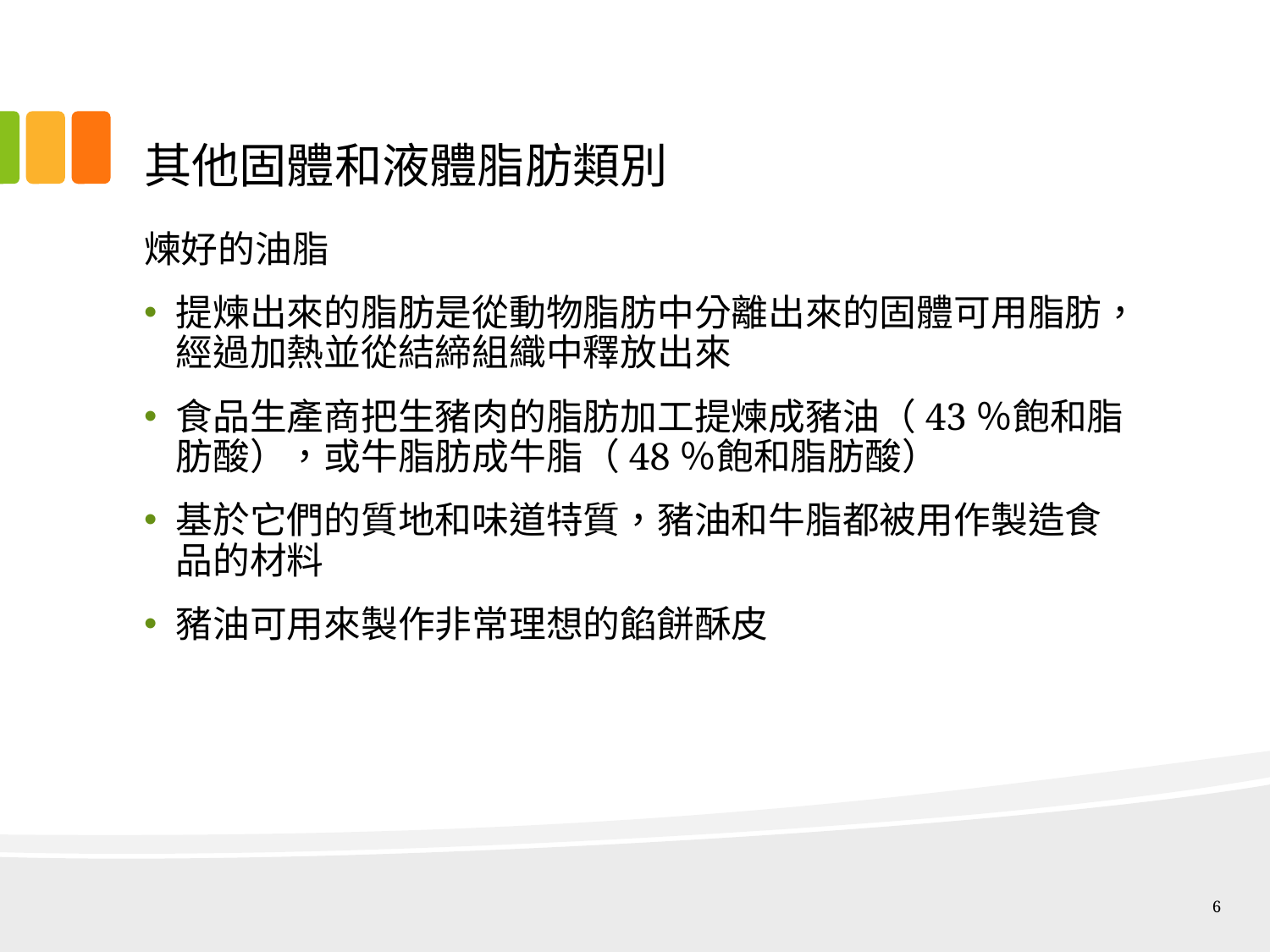

# 其他固體和液體脂肪類別
煉好的油脂
提煉出來的脂肪是從動物脂肪中分離出來的固體可用脂肪，經過加熱並從結締組織中釋放出來
食品生產商把生豬肉的脂肪加工提煉成豬油（43％飽和脂肪酸），或牛脂肪成牛脂（48％飽和脂肪酸）
基於它們的質地和味道特質，豬油和牛脂都被用作製造食品的材料
豬油可用來製作非常理想的餡餅酥皮
6